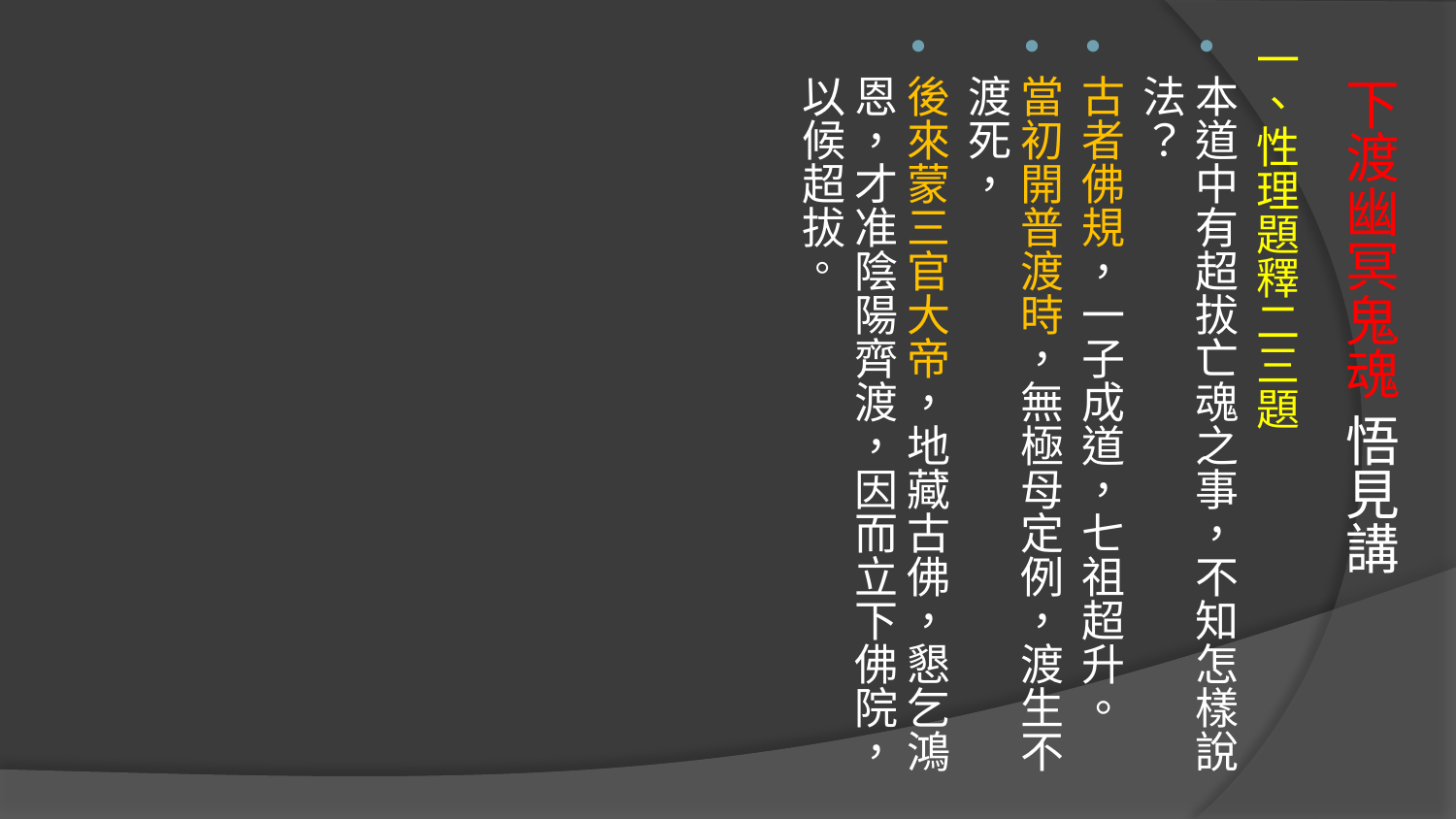

一、性理題釋二三題
本道中有超拔亡魂之事，不知怎樣說法？
古者佛規，一子成道，七祖超升。
當初開普渡時，無極母定例，渡生不渡死，
後來蒙三官大帝，地藏古佛，懇乞鴻恩，才准陰陽齊渡，因而立下佛院，以候超拔。

# 下渡幽冥鬼魂 悟見講